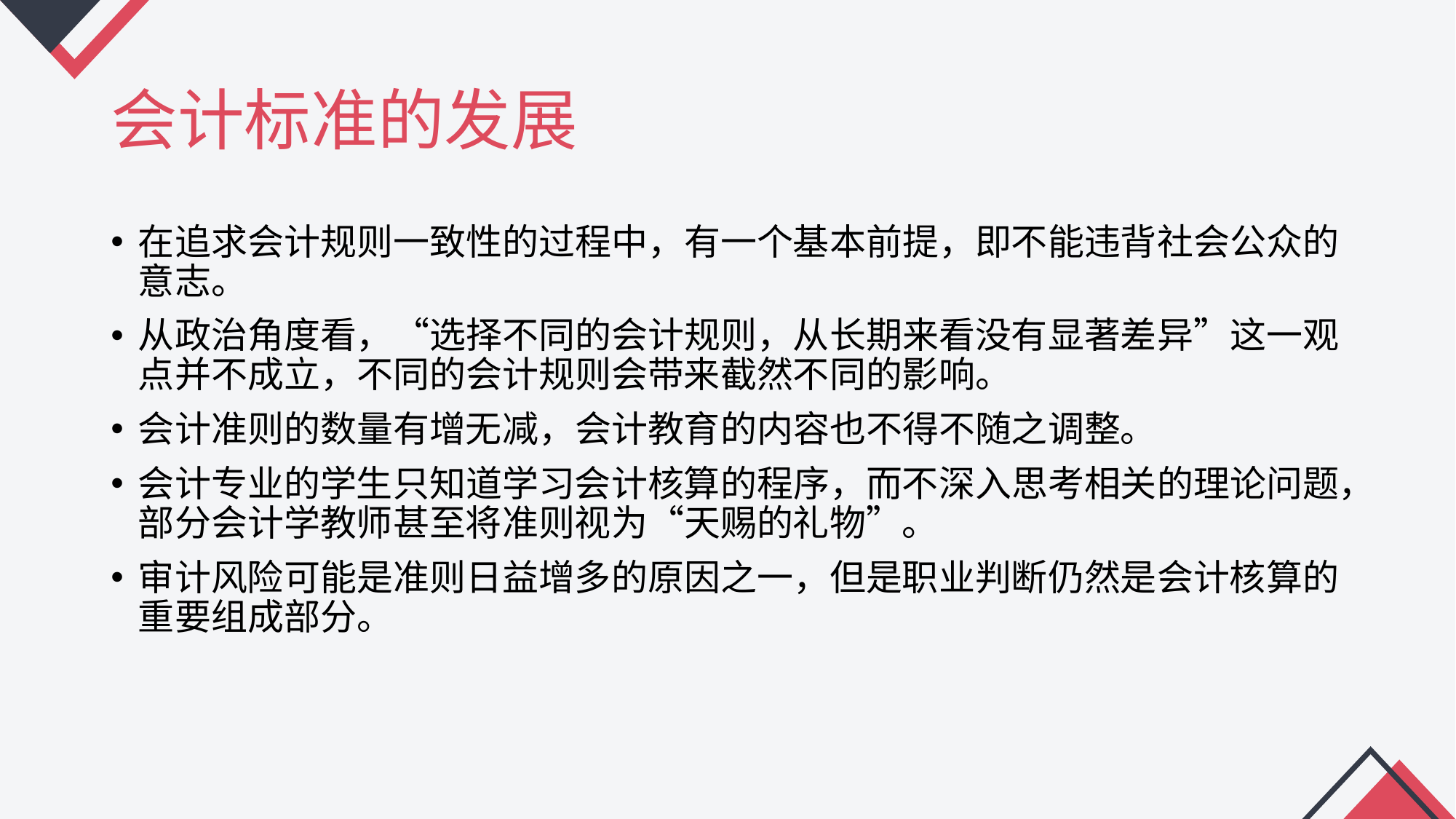

# 会计标准的发展
在追求会计规则一致性的过程中，有一个基本前提，即不能违背社会公众的意志。
从政治角度看，“选择不同的会计规则，从长期来看没有显著差异”这一观点并不成立，不同的会计规则会带来截然不同的影响。
会计准则的数量有增无减，会计教育的内容也不得不随之调整。
会计专业的学生只知道学习会计核算的程序，而不深入思考相关的理论问题，部分会计学教师甚至将准则视为“天赐的礼物”。
审计风险可能是准则日益增多的原因之一，但是职业判断仍然是会计核算的重要组成部分。